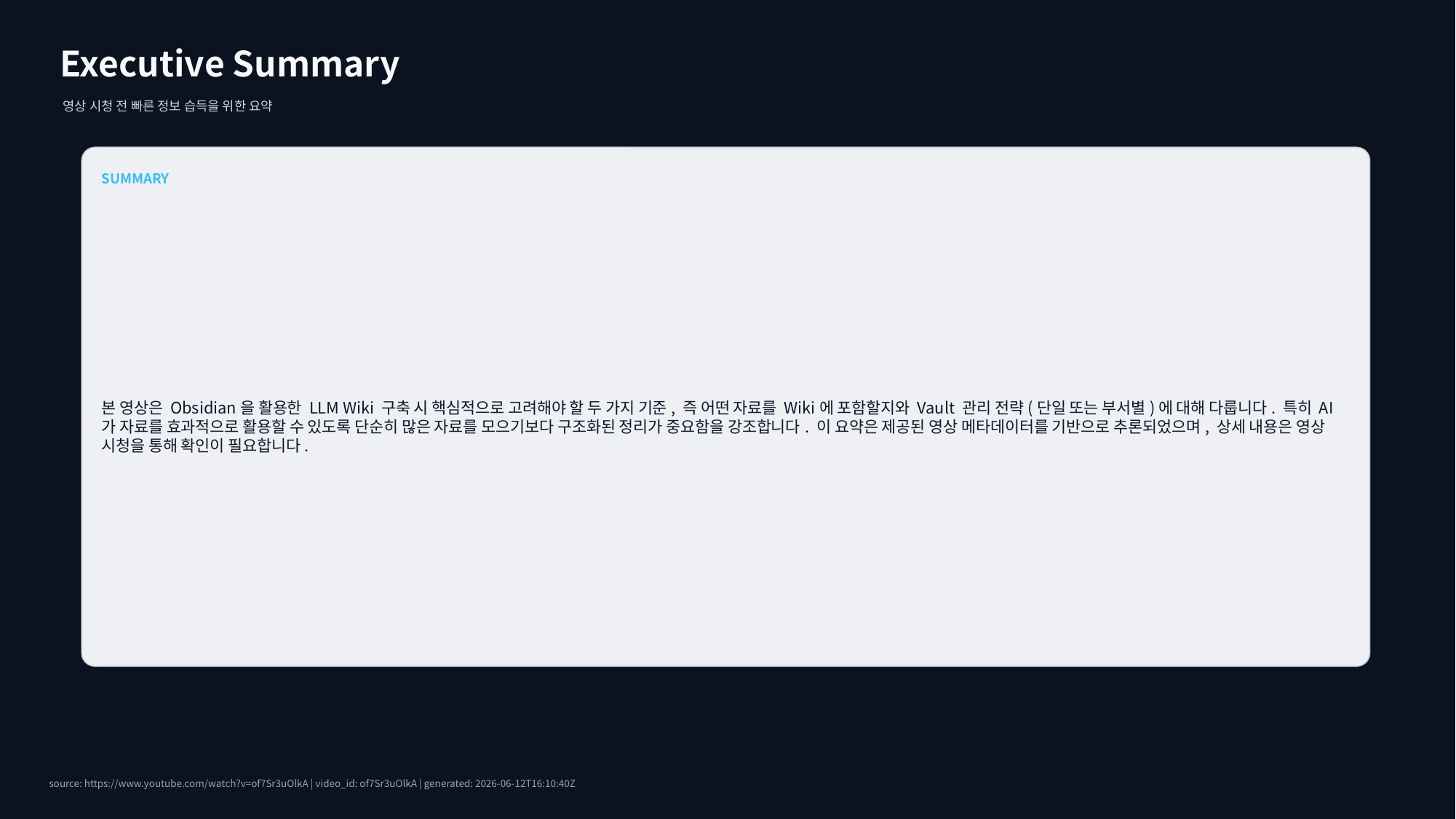

Executive Summary
영상 시청 전 빠른 정보 습득을 위한 요약

SUMMARY
본 영상은 Obsidian을 활용한 LLM Wiki 구축 시 핵심적으로 고려해야 할 두 가지 기준, 즉 어떤 자료를 Wiki에 포함할지와 Vault 관리 전략(단일 또는 부서별)에 대해 다룹니다. 특히 AI가 자료를 효과적으로 활용할 수 있도록 단순히 많은 자료를 모으기보다 구조화된 정리가 중요함을 강조합니다. 이 요약은 제공된 영상 메타데이터를 기반으로 추론되었으며, 상세 내용은 영상 시청을 통해 확인이 필요합니다.
source: https://www.youtube.com/watch?v=of7Sr3uOlkA | video_id: of7Sr3uOlkA | generated: 2026-06-12T16:10:40Z